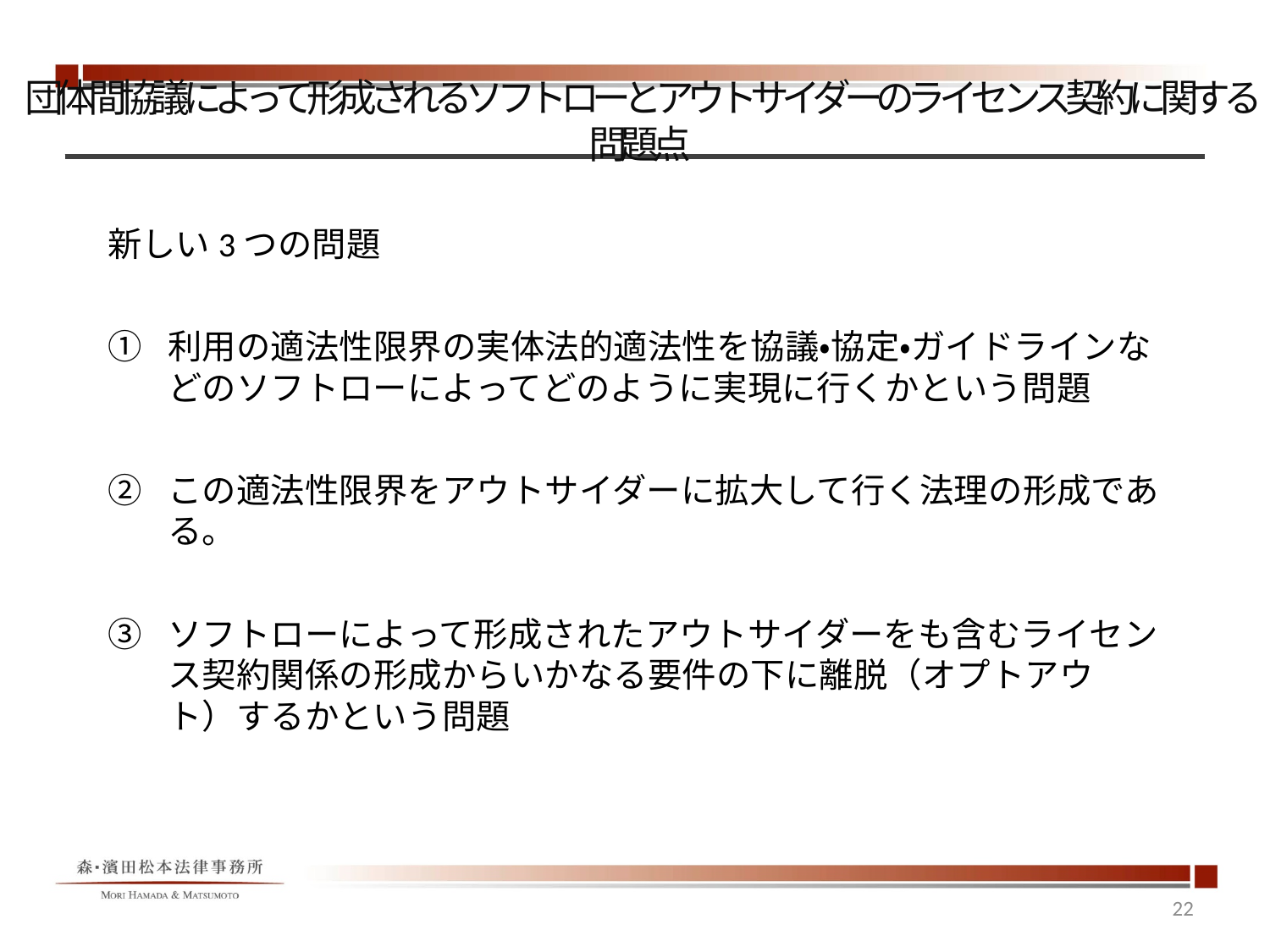

# 団体間協議によって形成されるソフトローとアウトサイダーのライセンス契約に関する問題点
新しい3つの問題

①	利用の適法性限界の実体法的適法性を協議・協定・ガイドラインなどのソフトローによってどのように実現に行くかという問題

②	この適法性限界をアウトサイダーに拡大して行く法理の形成である。

③	ソフトローによって形成されたアウトサイダーをも含むライセンス契約関係の形成からいかなる要件の下に離脱（オプトアウト）するかという問題
22